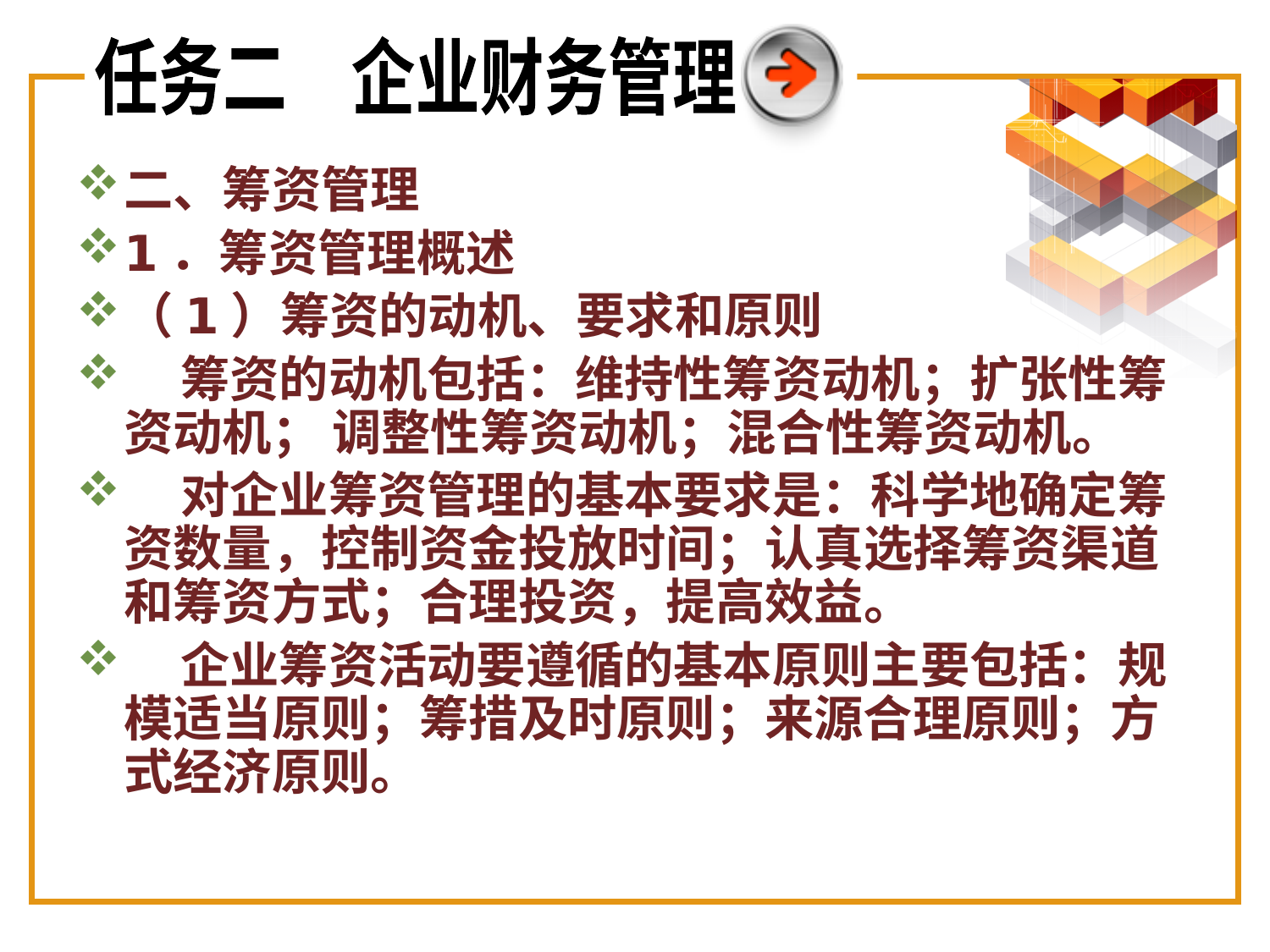

任务二　企业财务管理
二、筹资管理
1．筹资管理概述
（1）筹资的动机、要求和原则
    筹资的动机包括：维持性筹资动机；扩张性筹资动机； 调整性筹资动机；混合性筹资动机。
    对企业筹资管理的基本要求是：科学地确定筹资数量，控制资金投放时间；认真选择筹资渠道和筹资方式；合理投资，提高效益。
    企业筹资活动要遵循的基本原则主要包括：规模适当原则；筹措及时原则；来源合理原则；方式经济原则。